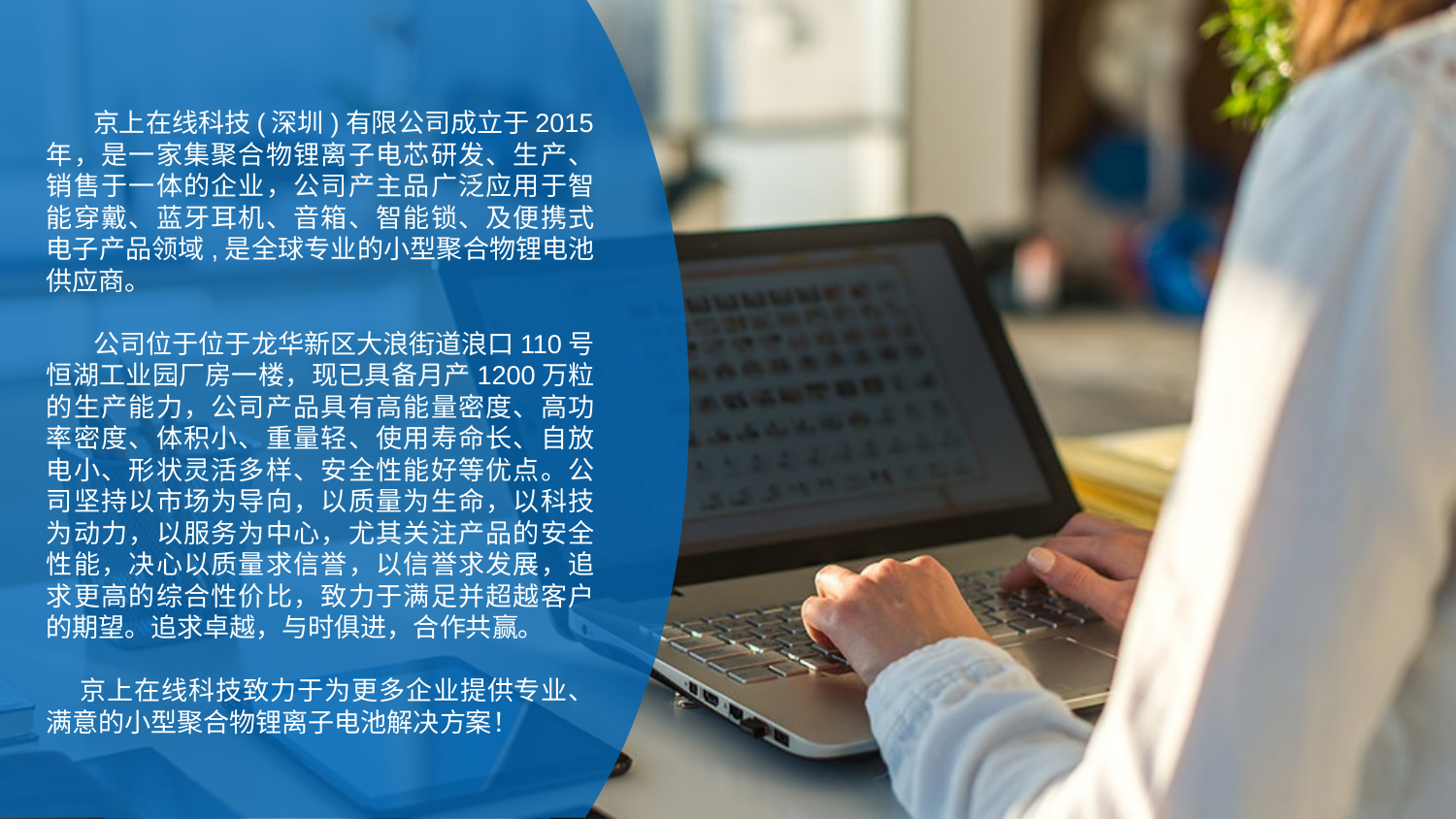

京上在线科技(深圳)有限公司成立于2015年，是一家集聚合物锂离子电芯研发、生产、销售于一体的企业，公司产主品广泛应用于智能穿戴、蓝牙耳机、音箱、智能锁、及便携式电子产品领域,是全球专业的小型聚合物锂电池供应商。

       公司位于位于龙华新区大浪街道浪口110号恒湖工业园厂房一楼，现已具备月产1200万粒的生产能力，公司产品具有高能量密度、高功率密度、体积小、重量轻、使用寿命长、自放电小、形状灵活多样、安全性能好等优点。公司坚持以市场为导向，以质量为生命，以科技为动力，以服务为中心，尤其关注产品的安全性能，决心以质量求信誉，以信誉求发展，追求更高的综合性价比，致力于满足并超越客户的期望。追求卓越，与时俱进，合作共赢。

    京上在线科技致力于为更多企业提供专业、满意的小型聚合物锂离子电池解决方案！